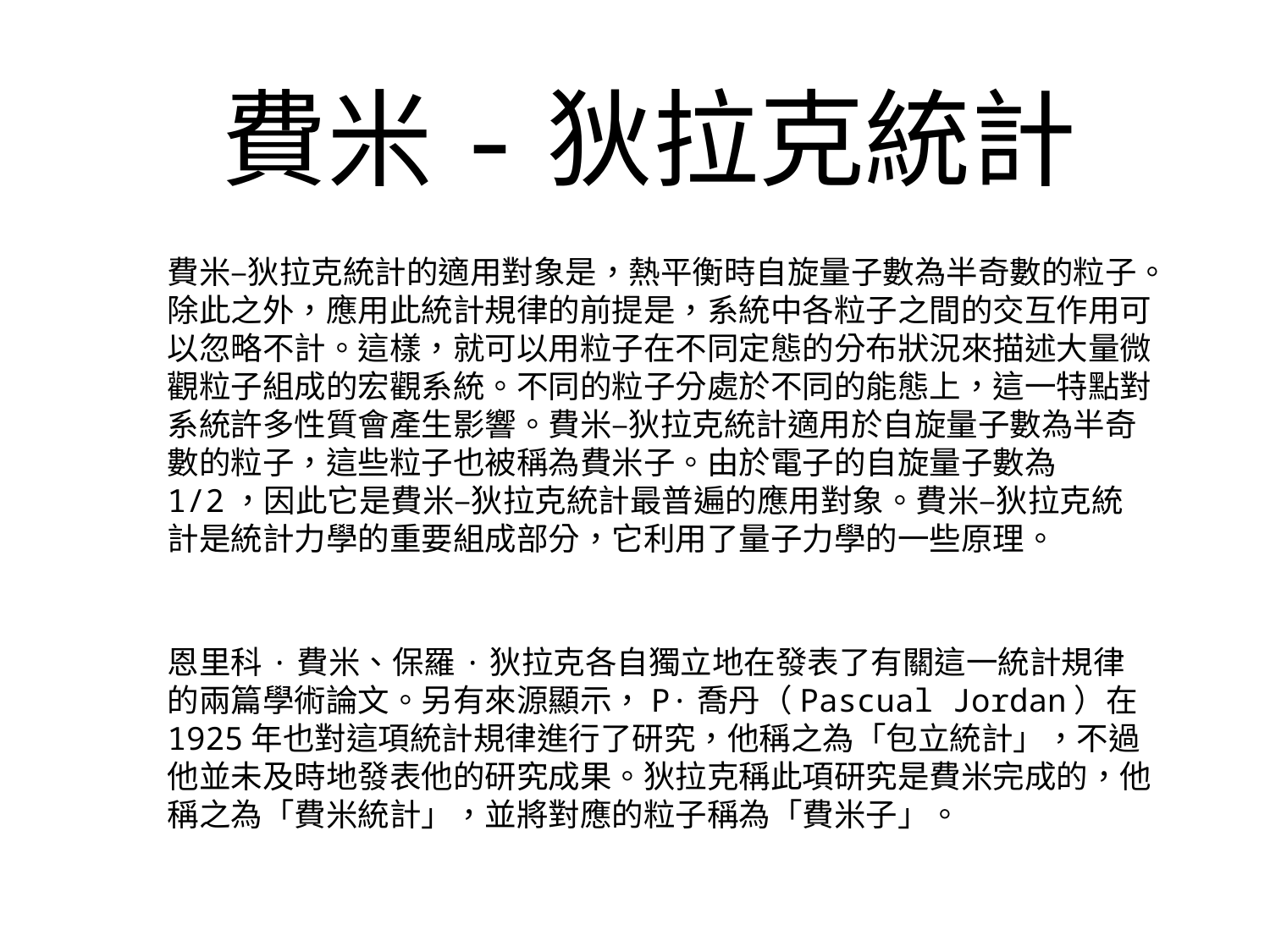

費米-狄拉克統計
費米–狄拉克統計的適用對象是，熱平衡時自旋量子數為半奇數的粒子。除此之外，應用此統計規律的前提是，系統中各粒子之間的交互作用可以忽略不計。這樣，就可以用粒子在不同定態的分布狀況來描述大量微觀粒子組成的宏觀系統。不同的粒子分處於不同的能態上，這一特點對系統許多性質會產生影響。費米–狄拉克統計適用於自旋量子數為半奇數的粒子，這些粒子也被稱為費米子。由於電子的自旋量子數為1/2，因此它是費米–狄拉克統計最普遍的應用對象。費米–狄拉克統計是統計力學的重要組成部分，它利用了量子力學的一些原理。
恩里科·費米、保羅·狄拉克各自獨立地在發表了有關這一統計規律的兩篇學術論文。另有來源顯示，P·喬丹（Pascual Jordan）在1925年也對這項統計規律進行了研究，他稱之為「包立統計」，不過他並未及時地發表他的研究成果。狄拉克稱此項研究是費米完成的，他稱之為「費米統計」，並將對應的粒子稱為「費米子」。